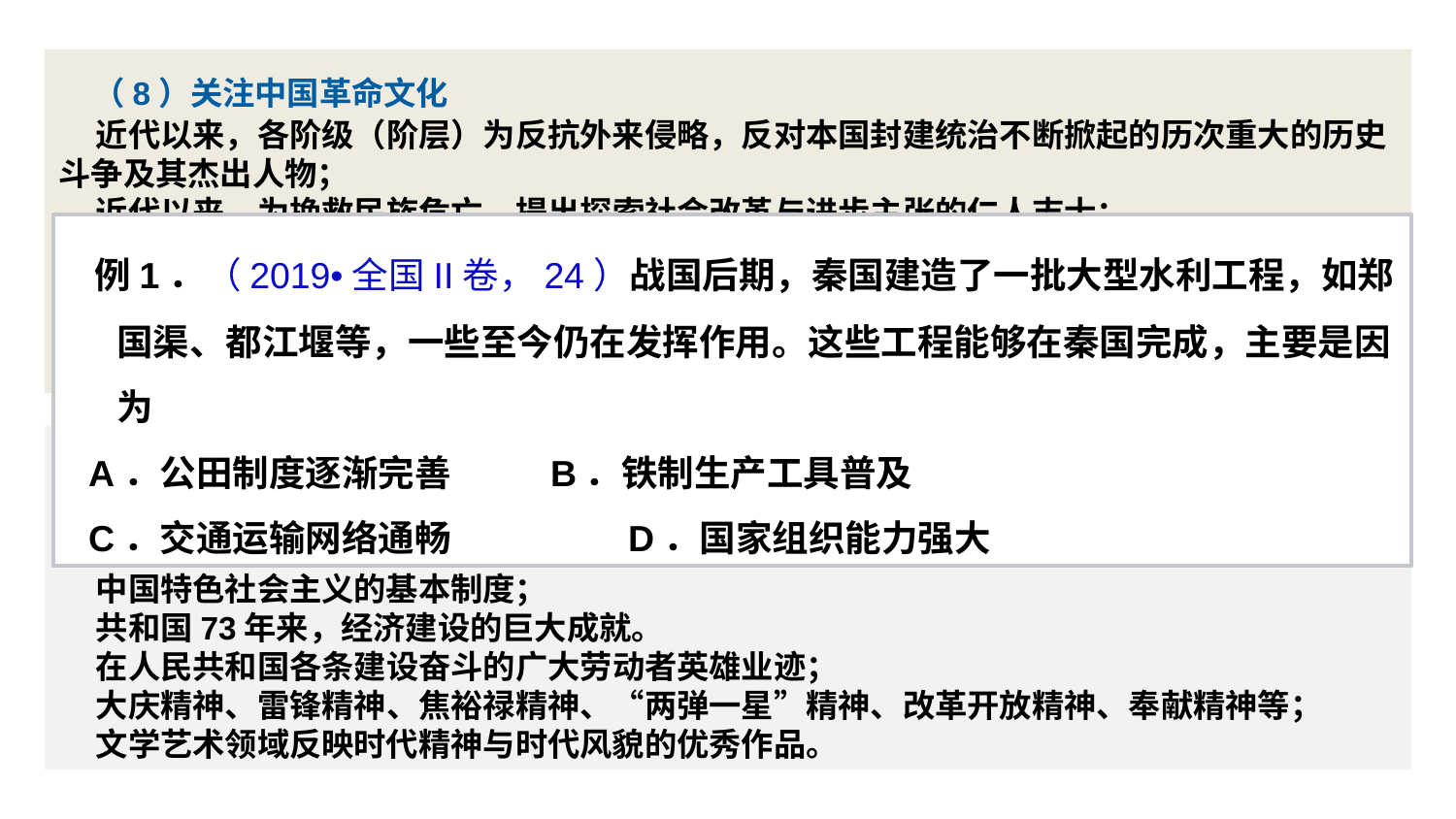

（8）关注中国革命文化
    近代以来，各阶级（阶层）为反抗外来侵略，反对本国封建统治不断掀起的历次重大的历史斗争及其杰出人物；
    近代以来，为挽救民族危亡，提出探索社会改革与进步主张的仁人志士；
    近代以来，为争取民族解放斗争，反抗本国反动统治者不惜抛头颅，洒热血的革命英烈；
    中国共产党领导中国人民进行艰苦卓绝斗争的历程及其新中国诞生；
    马克思主义中国化、毛泽东思想的基本内涵等；
    五四精神、井冈山精神、长征精神、延安精神、西柏坡精神等。
  例1．（2019•全国II卷，24）战国后期，秦国建造了一批大型水利工程，如郑国渠、都江堰等，一些至今仍在发挥作用。这些工程能够在秦国完成，主要是因为
  A．公田制度逐渐完善           B．铁制生产工具普及
  C．交通运输网络通畅	        D．国家组织能力强大
 （9）关注社会主义先进文化
    理论思想：马克思主义、毛泽东思想、邓小平理论、“三个代表”“科学发展观”和习近平新时代中国特色社会主义思想；
    中国特色社会主义的基本制度；
    共和国73年来，经济建设的巨大成就。
    在人民共和国各条建设奋斗的广大劳动者英雄业迹；
    大庆精神、雷锋精神、焦裕禄精神、“两弹一星”精神、改革开放精神、奉献精神等；
    文学艺术领域反映时代精神与时代风貌的优秀作品。